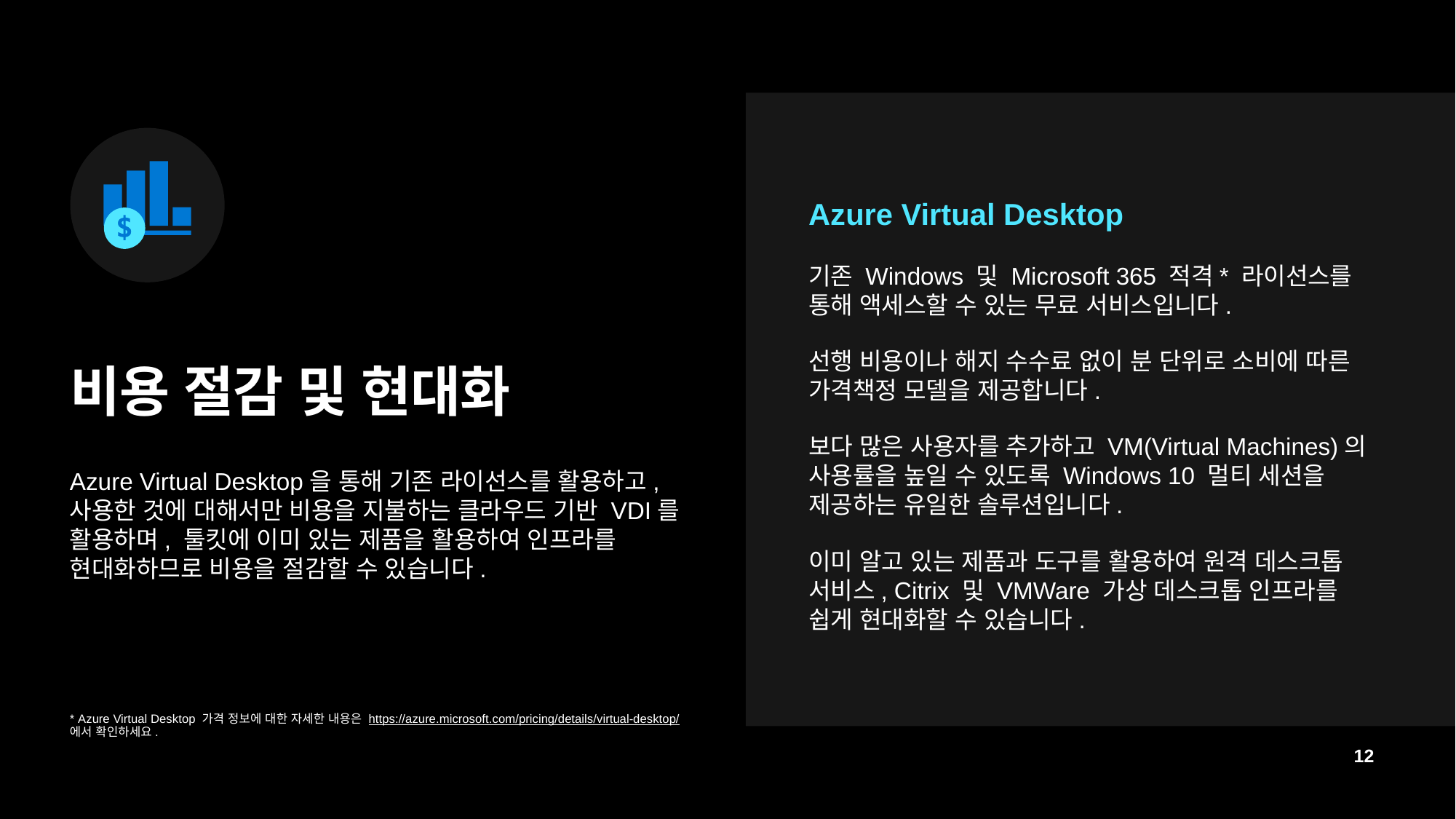

Azure Virtual Desktop
기존 Windows 및 Microsoft 365 적격* 라이선스를 통해 액세스할 수 있는 무료 서비스입니다.
선행 비용이나 해지 수수료 없이 분 단위로 소비에 따른 가격책정 모델을 제공합니다.
보다 많은 사용자를 추가하고 VM(Virtual Machines)의 사용률을 높일 수 있도록 Windows 10 멀티 세션을 제공하는 유일한 솔루션입니다.
이미 알고 있는 제품과 도구를 활용하여 원격 데스크톱 서비스, Citrix 및 VMWare 가상 데스크톱 인프라를 쉽게 현대화할 수 있습니다.
# 비용 절감 및 현대화
Azure Virtual Desktop을 통해 기존 라이선스를 활용하고, 사용한 것에 대해서만 비용을 지불하는 클라우드 기반 VDI를 활용하며, 툴킷에 이미 있는 제품을 활용하여 인프라를 현대화하므로 비용을 절감할 수 있습니다.
* Azure Virtual Desktop 가격 정보에 대한 자세한 내용은 https://azure.microsoft.com/pricing/details/virtual-desktop/
에서 확인하세요.
12